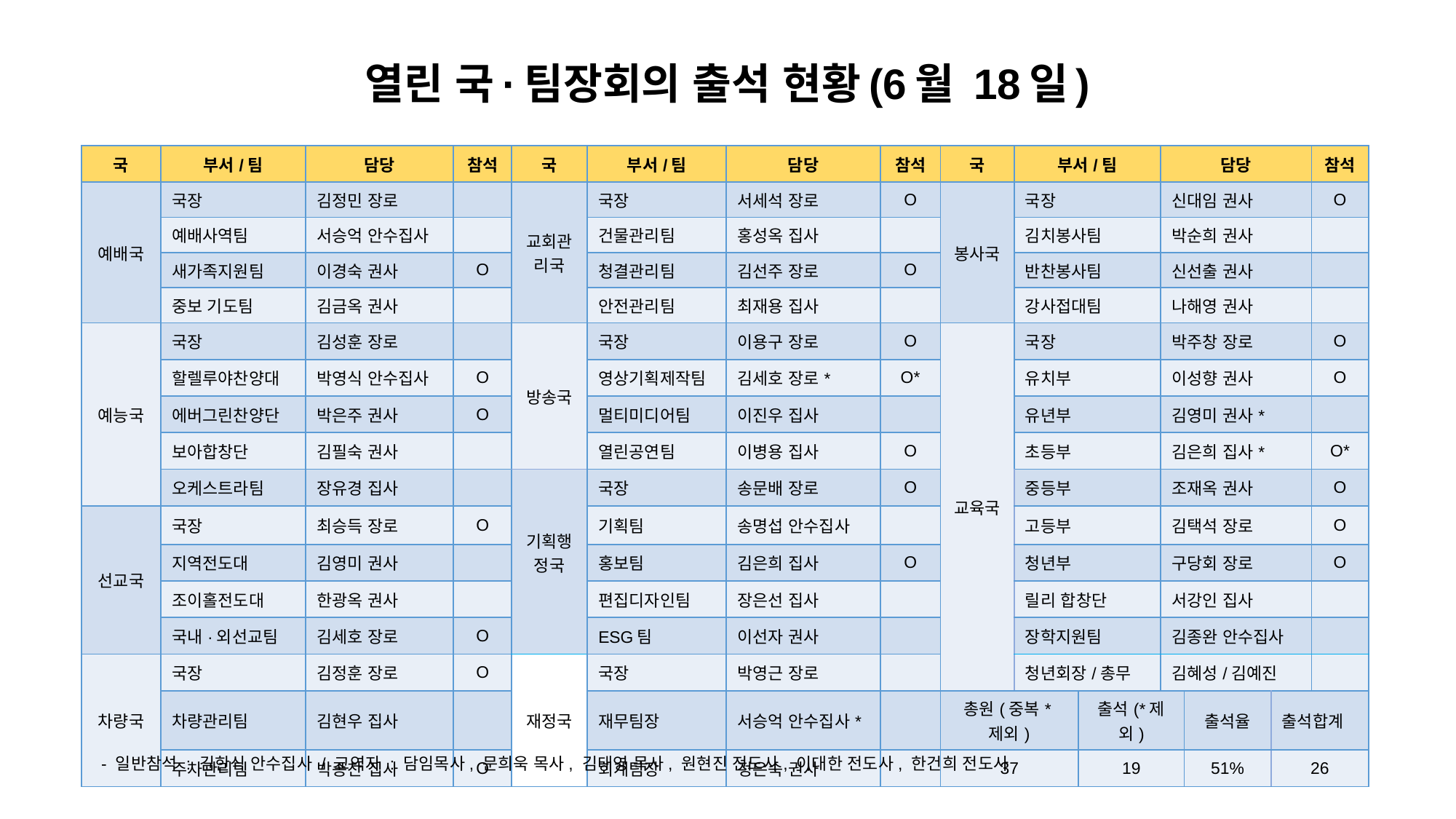

# 열린 국·팀장회의 출석 현황(6월 18일)
| 국 | 부서/팀 | 담당 | 참석 | 국 | 부서/팀 | 담당 | 참석 | 국 | 부서/팀 |  | 담당 |  |  | 참석 |
| --- | --- | --- | --- | --- | --- | --- | --- | --- | --- | --- | --- | --- | --- | --- |
| 예배국 | 국장 | 김정민 장로 |  | 교회관리국 | 국장 | 서세석 장로 | O | 봉사국 | 국장 |  | 신대임 권사 |  |  | O |
|  | 예배사역팀 | 서승억 안수집사 |  |  | 건물관리팀 | 홍성옥 집사 |  |  | 김치봉사팀 |  | 박순희 권사 |  |  |  |
|  | 새가족지원팀 | 이경숙 권사 | O |  | 청결관리팀 | 김선주 장로 | O |  | 반찬봉사팀 |  | 신선출 권사 |  |  |  |
|  | 중보 기도팀 | 김금옥 권사 |  |  | 안전관리팀 | 최재용 집사 |  |  | 강사접대팀 |  | 나해영 권사 |  |  |  |
| 예능국 | 국장 | 김성훈 장로 |  | 방송국 | 국장 | 이용구 장로 | O | 교육국 | 국장 |  | 박주창 장로 |  |  | O |
|  | 할렐루야찬양대 | 박영식 안수집사 | O |  | 영상기획제작팀 | 김세호 장로\* | O\* |  | 유치부 |  | 이성향 권사 |  |  | O |
|  | 에버그린찬양단 | 박은주 권사 | O |  | 멀티미디어팀 | 이진우 집사 |  |  | 유년부 |  | 김영미 권사\* |  |  |  |
|  | 보아합창단 | 김필숙 권사 |  |  | 열린공연팀 | 이병용 집사 | O |  | 초등부 |  | 김은희 집사\* |  |  | O\* |
|  | 오케스트라팀 | 장유경 집사 |  | 기획행정국 | 국장 | 송문배 장로 | O |  | 중등부 |  | 조재옥 권사 |  |  | O |
| 선교국 | 국장 | 최승득 장로 | O |  | 기획팀 | 송명섭 안수집사 |  |  | 고등부 |  | 김택석 장로 |  |  | O |
|  | 지역전도대 | 김영미 권사 |  |  | 홍보팀 | 김은희 집사 | O |  | 청년부 |  | 구당회 장로 |  |  | O |
|  | 조이홀전도대 | 한광옥 권사 |  |  | 편집디자인팀 | 장은선 집사 |  |  | 릴리 합창단 |  | 서강인 집사 |  |  |  |
|  | 국내·외선교팀 | 김세호 장로 | O |  | ESG팀 | 이선자 권사 |  |  | 장학지원팀 |  | 김종완 안수집사 |  |  |  |
| 차량국 | 국장 | 김정훈 장로 | O | 재정국 | 국장 | 박영근 장로 |  |  | 청년회장/총무 |  | 김혜성/김예진 |  |  |  |
|  | 차량관리팀 | 김현우 집사 |  |  | 재무팀장 | 서승억 안수집사\* |  | 총원(중복\*제외) |  | 출석(\*제외) |  | 출석율 | 출석합계 |  |
|  | 주차관리팀 | 박종찬 집사 | O |  | 회계팀장 | 정은숙 권사 |  | 37 |  | 19 |  | 51% | 26 |  |
- 일반참석 : 김한식 안수집사 / 교역자 : 담임목사, 문희욱 목사, 김태영 목사, 원현진 전도사, 이대한 전도사, 한건희 전도사